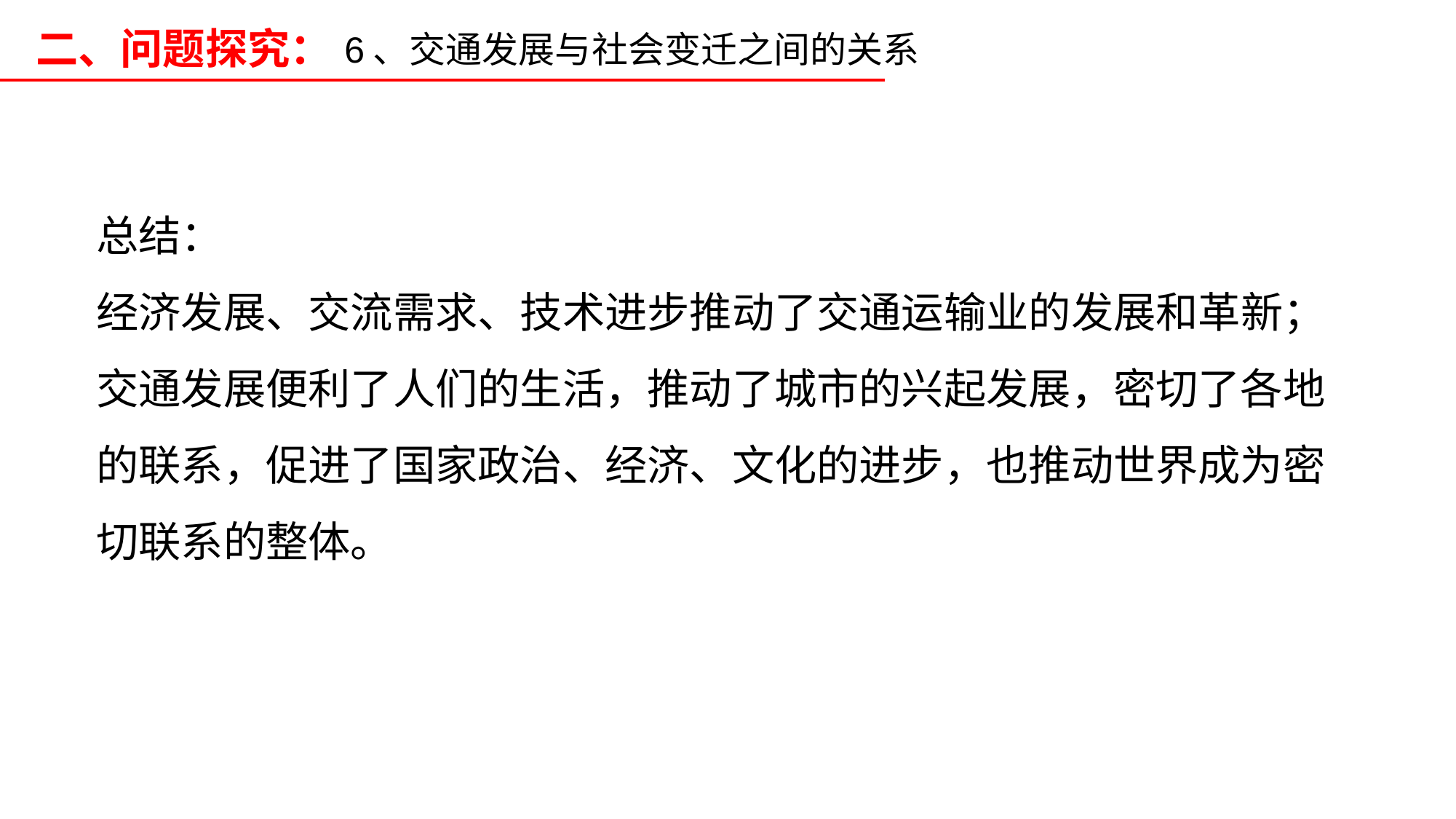

二、问题探究：
6、交通发展与社会变迁之间的关系
总结：
经济发展、交流需求、技术进步推动了交通运输业的发展和革新；
交通发展便利了人们的生活，推动了城市的兴起发展，密切了各地的联系，促进了国家政治、经济、文化的进步，也推动世界成为密切联系的整体。